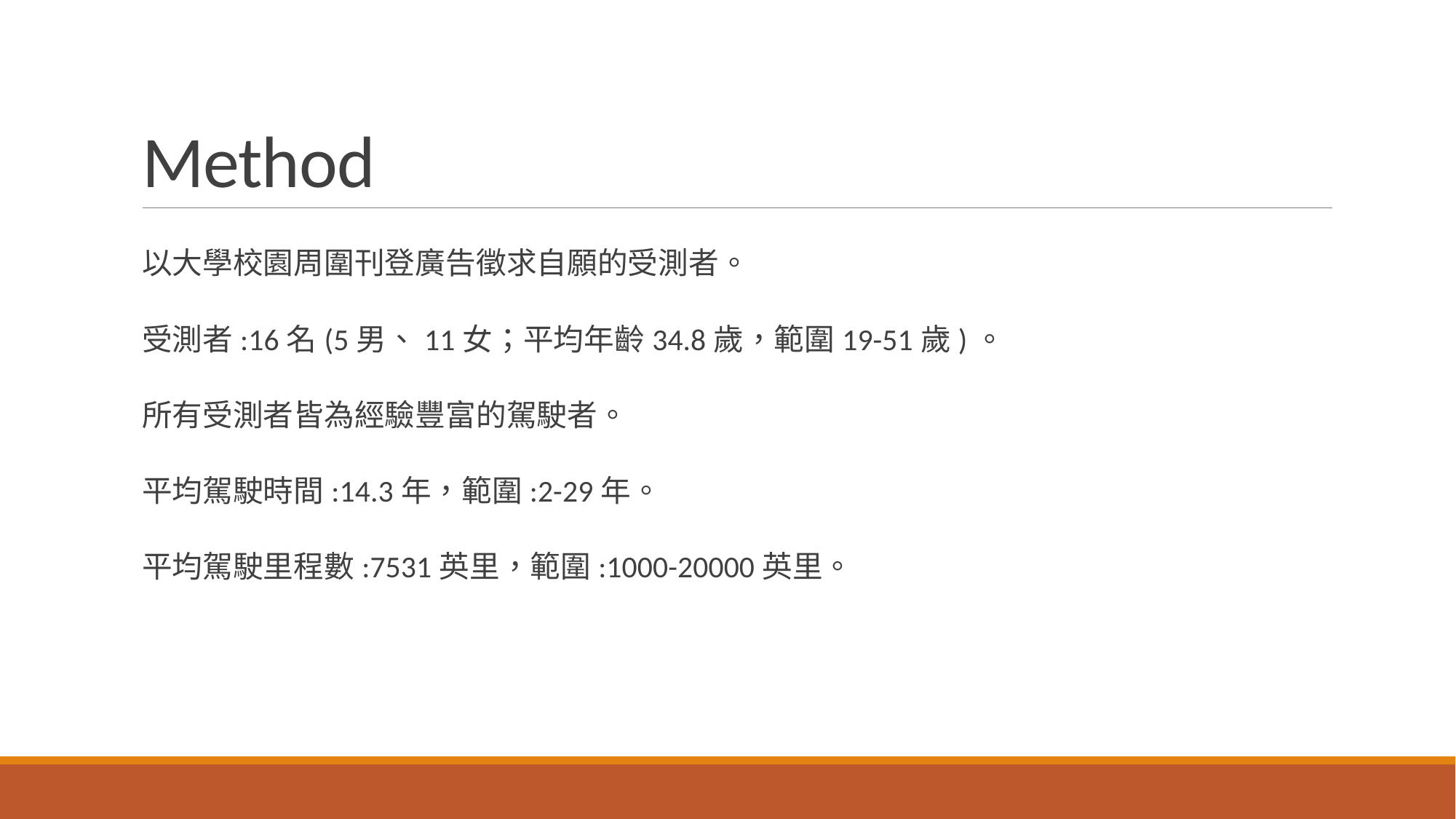

# Method
以大學校園周圍刊登廣告徵求自願的受測者。
受測者:16名(5男、11女；平均年齡34.8歲，範圍19-51歲)。
所有受測者皆為經驗豐富的駕駛者。
平均駕駛時間:14.3年，範圍:2-29年。
平均駕駛里程數:7531英里，範圍:1000-20000英里。